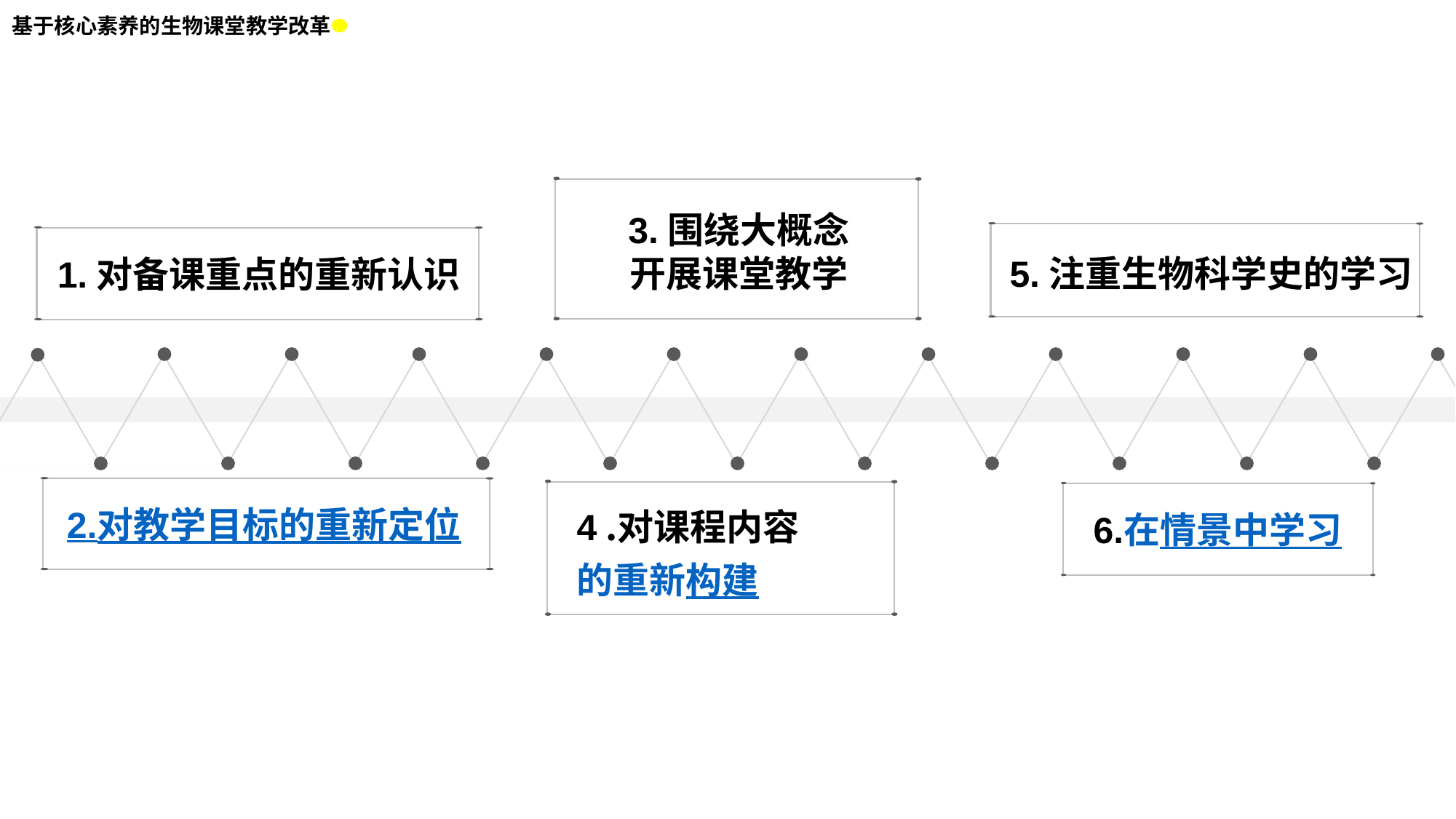

基于核心素养的生物课堂教学改革

3.围绕大概念
开展课堂教学

5.注重生物科学史的学习
1.对备课重点的重新认识

2.对教学目标的重新定位
4.对课程内容的重新构建
6.在情景中学习